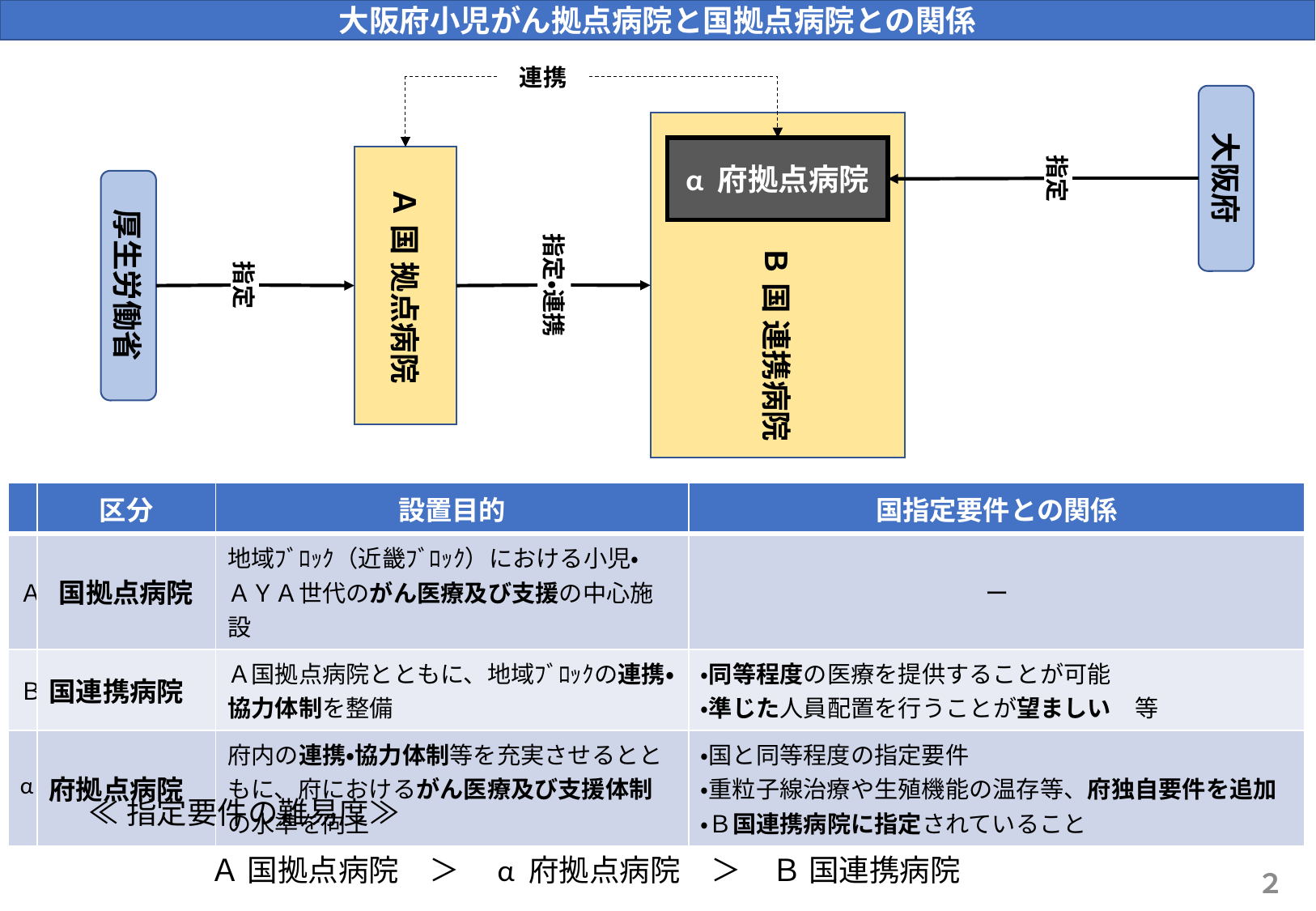

大阪府小児がん拠点病院と国拠点病院との関係
連携
大阪府
Ｂ 国 連携病院
指定
α 府拠点病院
Ａ 国 拠点病院
厚生労働省
指定・連携
指定
|  | 区分 | 設置目的 | 国指定要件との関係 |
| --- | --- | --- | --- |
| Ａ | 国拠点病院 | 地域ﾌﾞﾛｯｸ（近畿ﾌﾞﾛｯｸ）における小児・ ＡＹＡ世代のがん医療及び支援の中心施設 | ー |
| Ｂ | 国連携病院 | Ａ国拠点病院とともに、地域ﾌﾞﾛｯｸの連携・協力体制を整備 | ・同等程度の医療を提供することが可能 ・準じた人員配置を行うことが望ましい　等 |
| α | 府拠点病院 | 府内の連携・協力体制等を充実させるとともに、府におけるがん医療及び支援体制の水準を向上 | ・国と同等程度の指定要件 ・重粒子線治療や生殖機能の温存等、府独自要件を追加 ・Ｂ国連携病院に指定されていること |
≪指定要件の難易度≫

　　　　Ａ 国拠点病院　＞　α 府拠点病院　＞　Ｂ 国連携病院
２